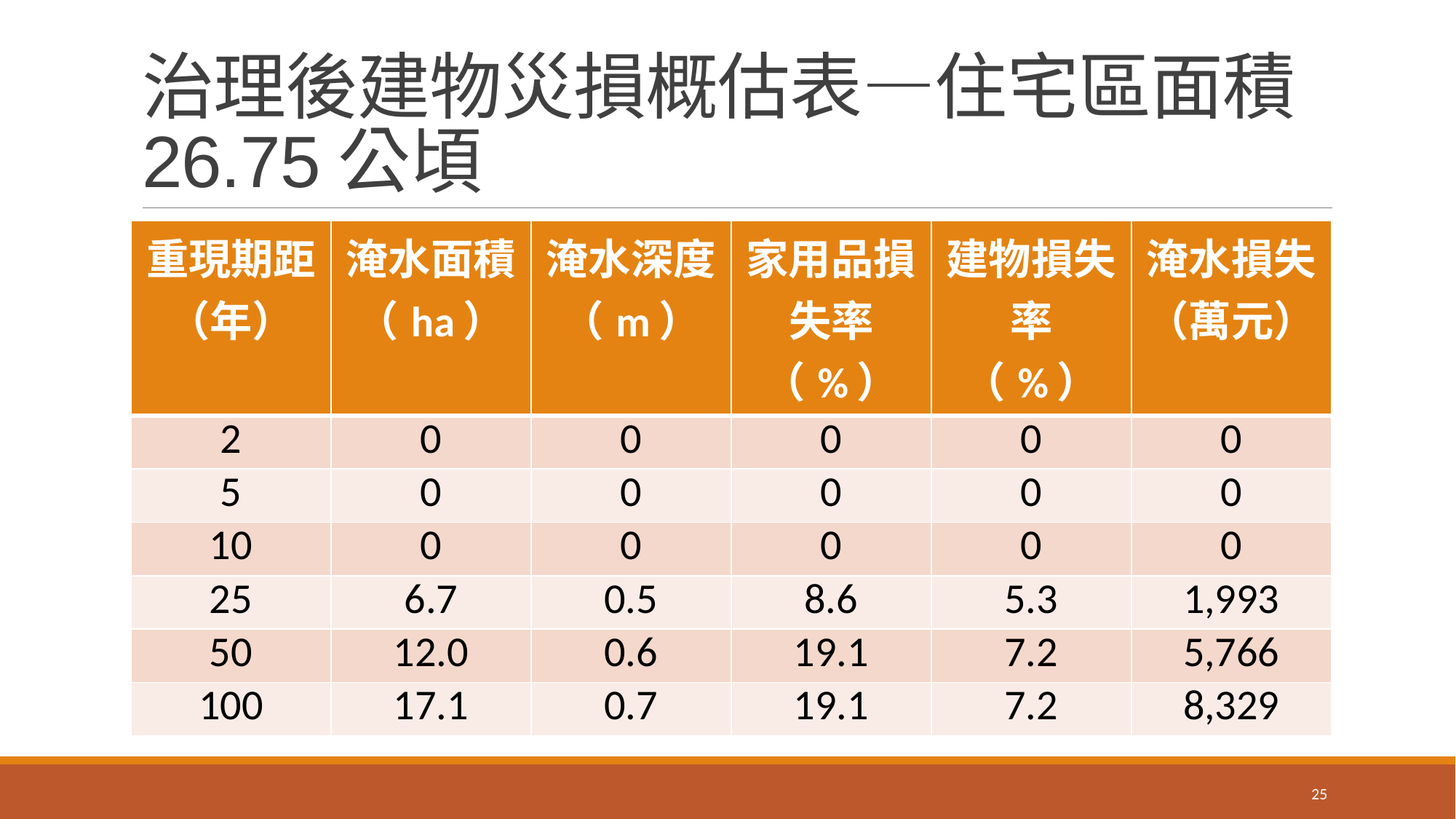

# 治理後建物災損概估表—住宅區面積26.75公頃
| 重現期距（年） | 淹水面積（ha） | 淹水深度（m） | 家用品損失率（%） | 建物損失率（%） | 淹水損失（萬元） |
| --- | --- | --- | --- | --- | --- |
| 2 | 0 | 0 | 0 | 0 | 0 |
| 5 | 0 | 0 | 0 | 0 | 0 |
| 10 | 0 | 0 | 0 | 0 | 0 |
| 25 | 6.7 | 0.5 | 8.6 | 5.3 | 1,993 |
| 50 | 12.0 | 0.6 | 19.1 | 7.2 | 5,766 |
| 100 | 17.1 | 0.7 | 19.1 | 7.2 | 8,329 |
25